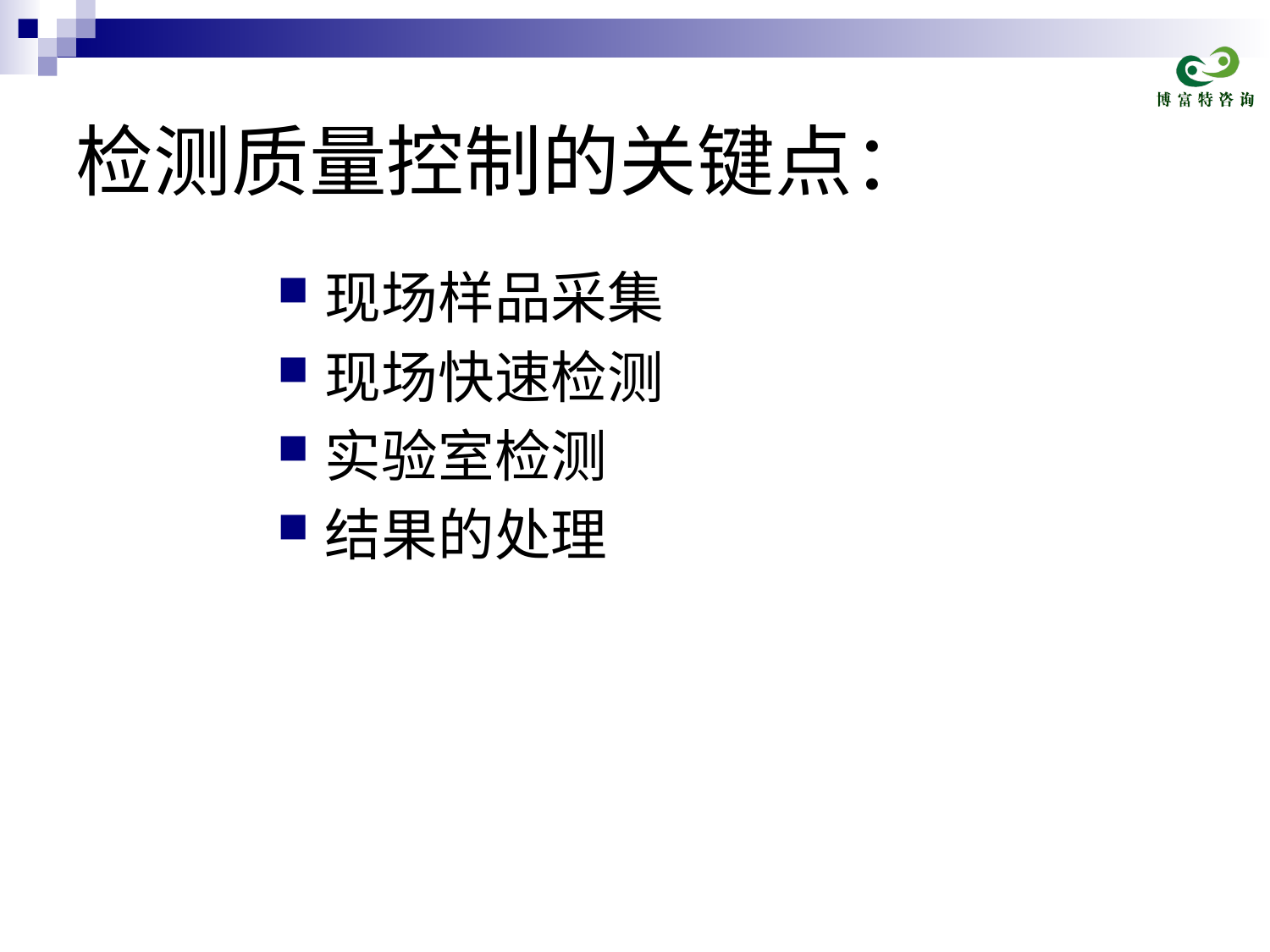

# 检测质量控制的关键点：
现场样品采集
现场快速检测
实验室检测
结果的处理